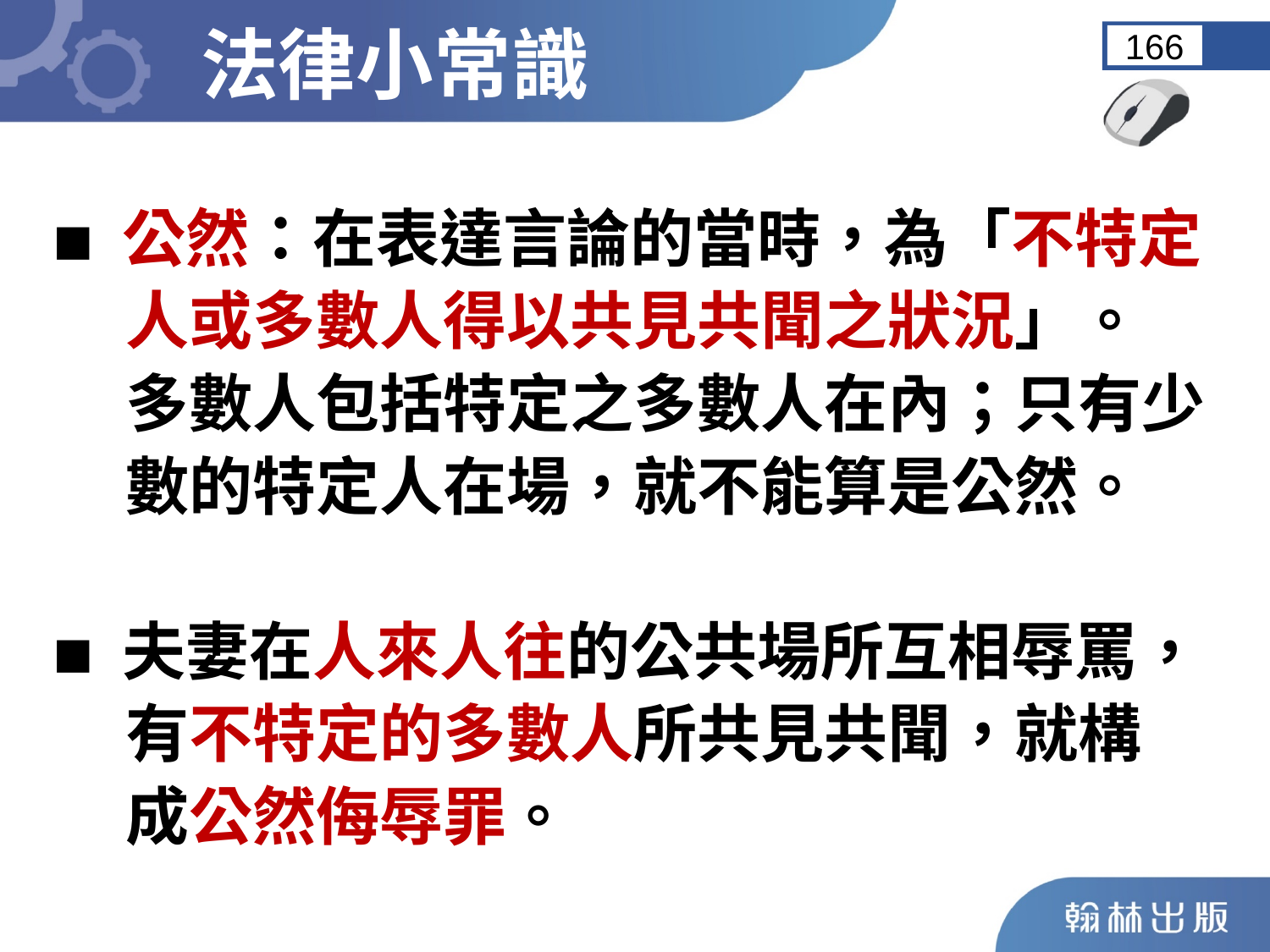

法律小常識

166
◼︎ 公然：在表達言論的當時，為「不特定
    人或多數人得以共見共聞之狀況」。
    多數人包括特定之多數人在內；只有少
    數的特定人在場，就不能算是公然。

◼︎ 夫妻在人來人往的公共場所互相辱罵，
    有不特定的多數人所共見共聞，就構
    成公然侮辱罪。